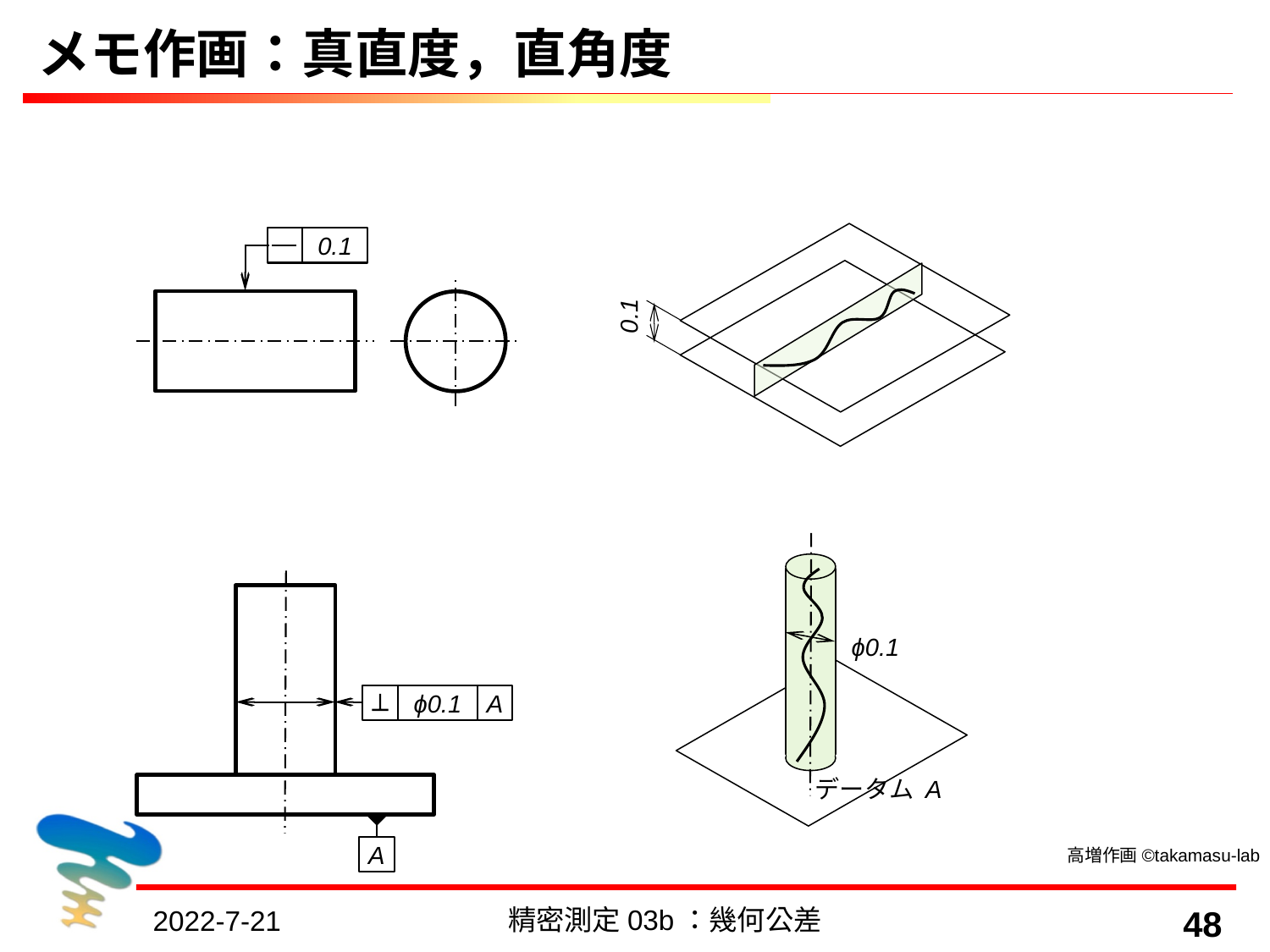

# メモ作画：真直度，直角度

0.1

0.1

ϕ0.1

⊥
ϕ0.1
A

データム A

A
高増作画©takamasu-lab
精密測定03b：幾何公差
48
2022-7-21